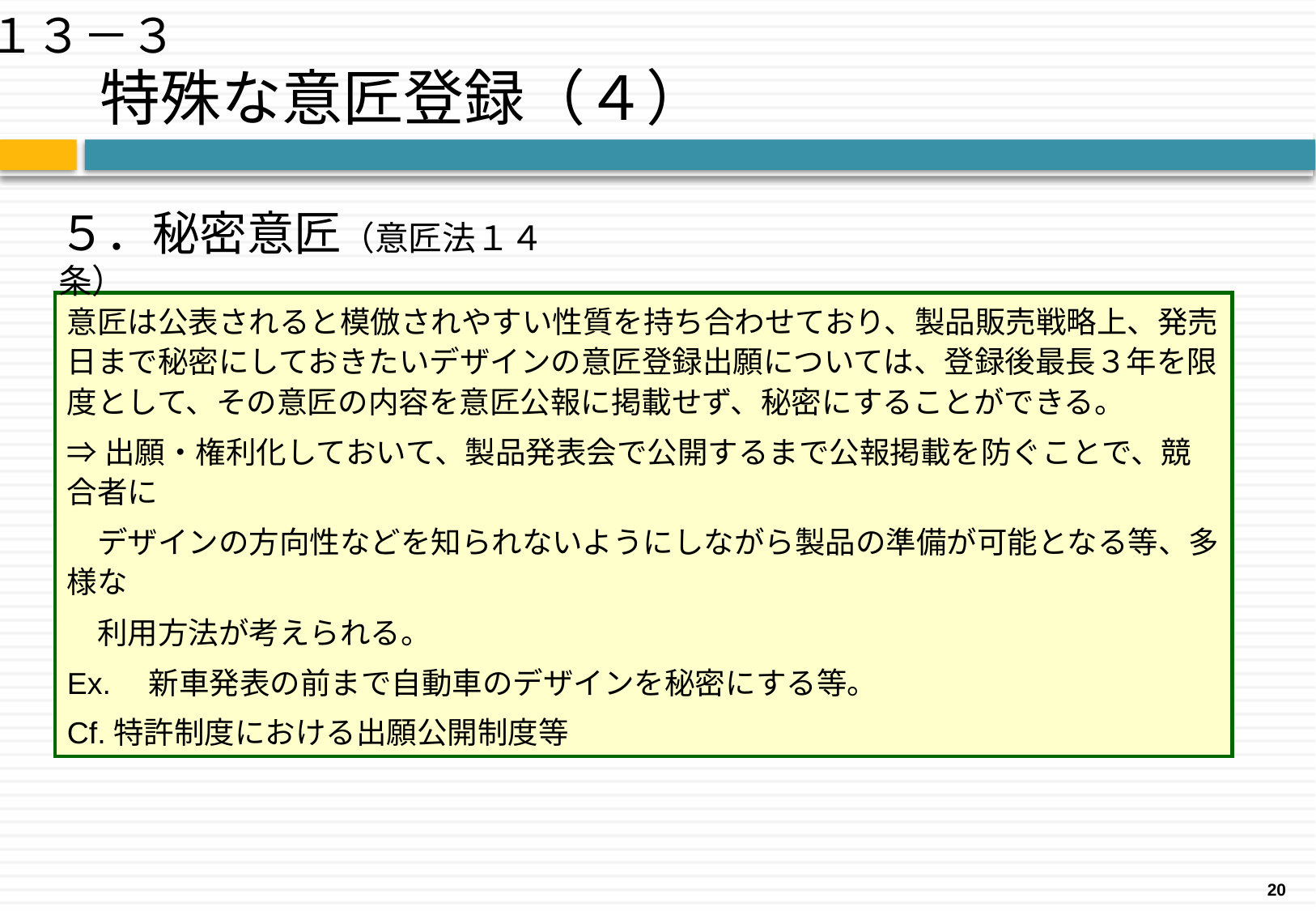

１３－３
# 特殊な意匠登録（４）
５．秘密意匠（意匠法１４条）
意匠は公表されると模倣されやすい性質を持ち合わせており、製品販売戦略上、発売日まで秘密にしておきたいデザインの意匠登録出願については、登録後最長３年を限度として、その意匠の内容を意匠公報に掲載せず、秘密にすることができる。
⇒出願・権利化しておいて、製品発表会で公開するまで公報掲載を防ぐことで、競合者に
　デザインの方向性などを知られないようにしながら製品の準備が可能となる等、多様な
　利用方法が考えられる。
Ex.　新車発表の前まで自動車のデザインを秘密にする等。
Cf.特許制度における出願公開制度等
20